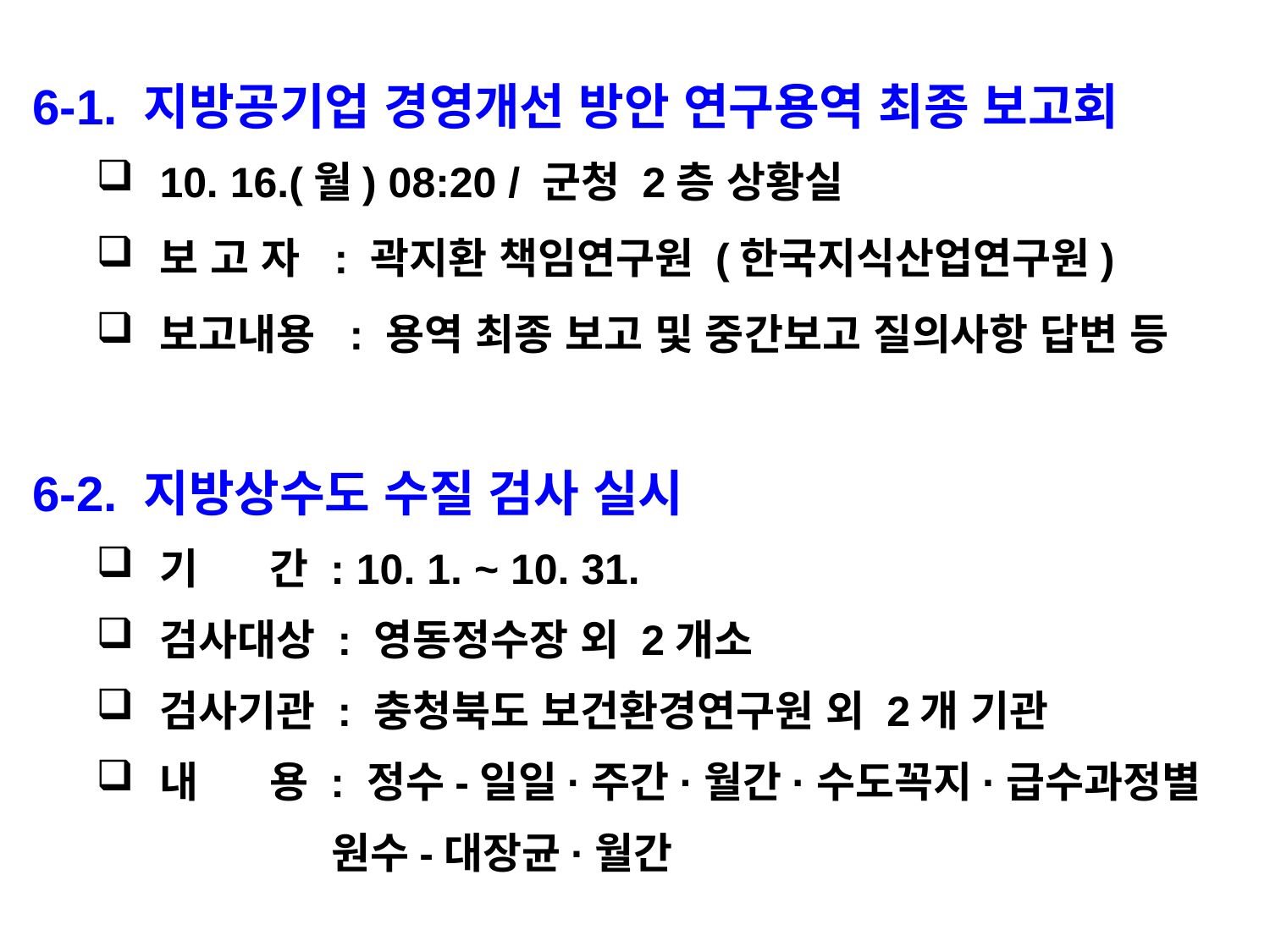

6-1. 지방공기업 경영개선 방안 연구용역 최종 보고회
10. 16.(월) 08:20 / 군청 2층 상황실
보 고 자  : 곽지환 책임연구원 (한국지식산업연구원)
보고내용  : 용역 최종 보고 및 중간보고 질의사항 답변 등
6-2. 지방상수도 수질 검사 실시
기      간 : 10. 1. ~ 10. 31.
검사대상 : 영동정수장 외 2개소
검사기관 : 충청북도 보건환경연구원 외 2개 기관
내      용 : 정수-일일·주간·월간·수도꼭지·급수과정별
                   원수-대장균·월간